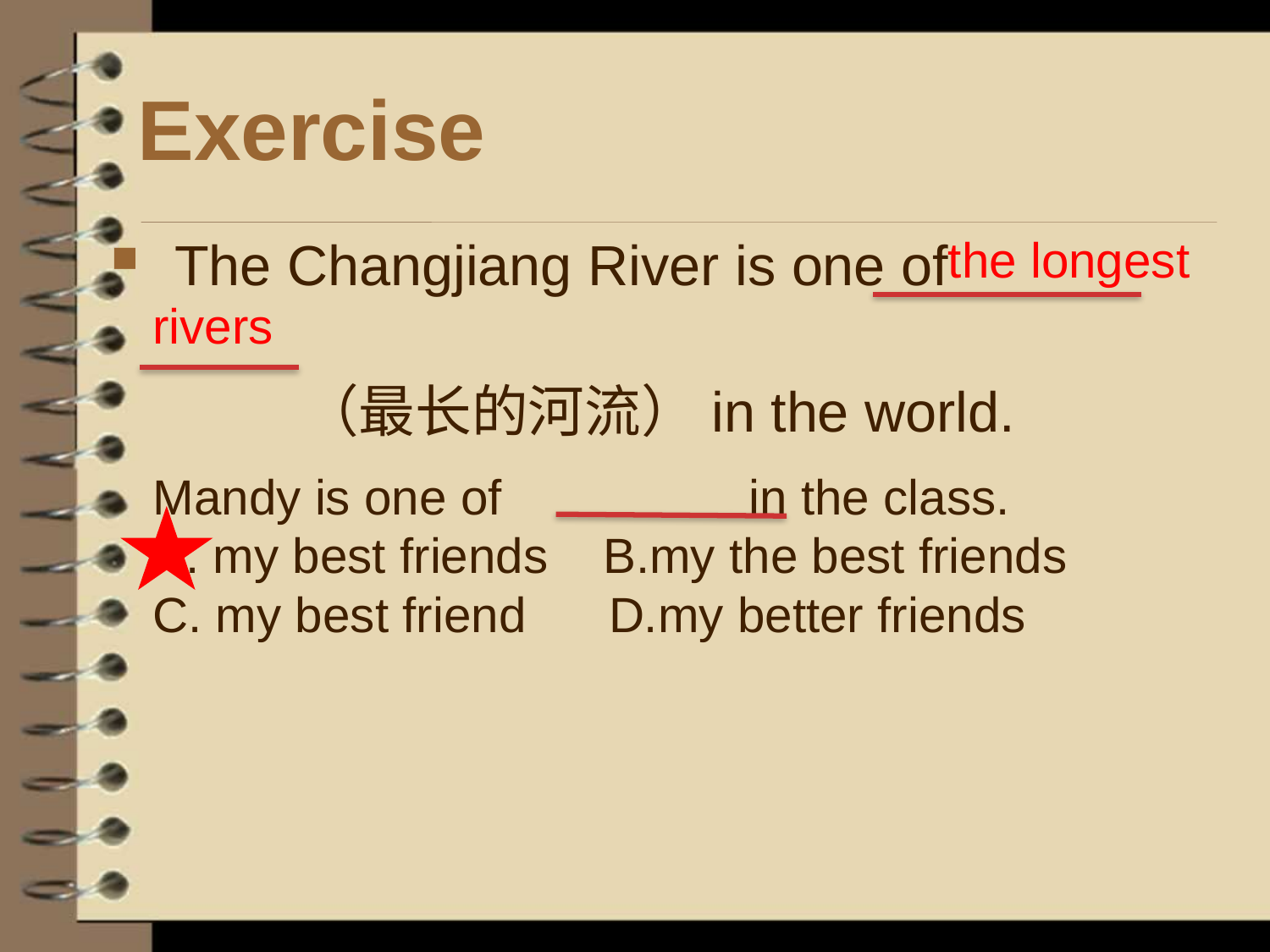

# Exercise
the longest
 The Changjiang River is one of
              （最长的河流）in the world.
rivers
Mandy is one of                  in the class.
A. my best friends    B.my the best friends
C. my best friend      D.my better friends